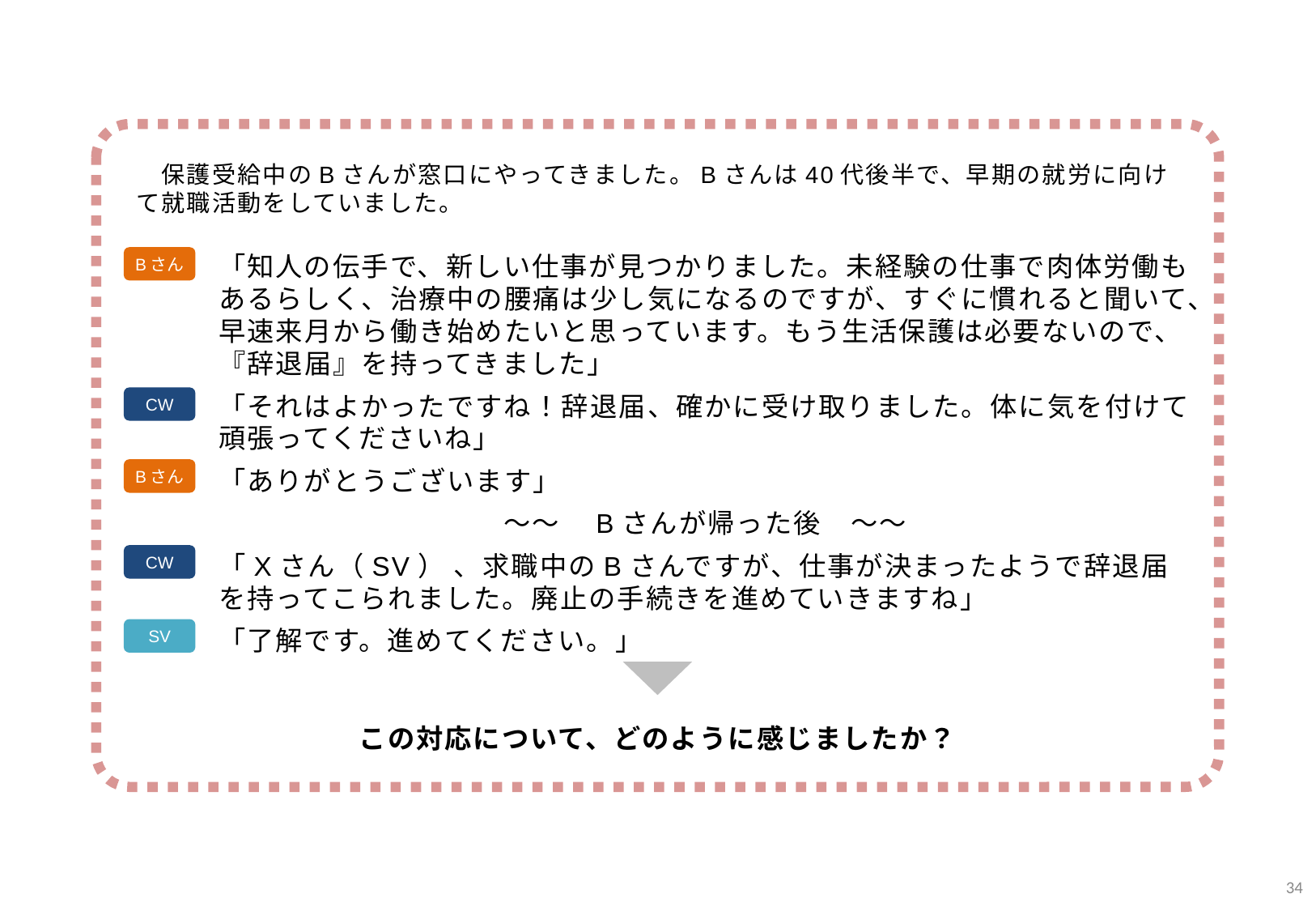

保護受給中のBさんが窓口にやってきました。Bさんは40代後半で、早期の就労に向けて就職活動をしていました。

この対応について、どのように感じましたか？
「知人の伝手で、新しい仕事が見つかりました。未経験の仕事で肉体労働もあるらしく、治療中の腰痛は少し気になるのですが、すぐに慣れると聞いて、早速来月から働き始めたいと思っています。もう生活保護は必要ないので、『辞退届』を持ってきました」
「それはよかったですね！辞退届、確かに受け取りました。体に気を付けて頑張ってくださいね」
「ありがとうございます」
～～　Bさんが帰った後　～～
「Xさん（SV） 、求職中のBさんですが、仕事が決まったようで辞退届を持ってこられました。廃止の手続きを進めていきますね」
「了解です。進めてください。」
Bさん
CW
Bさん
CW
SV

34